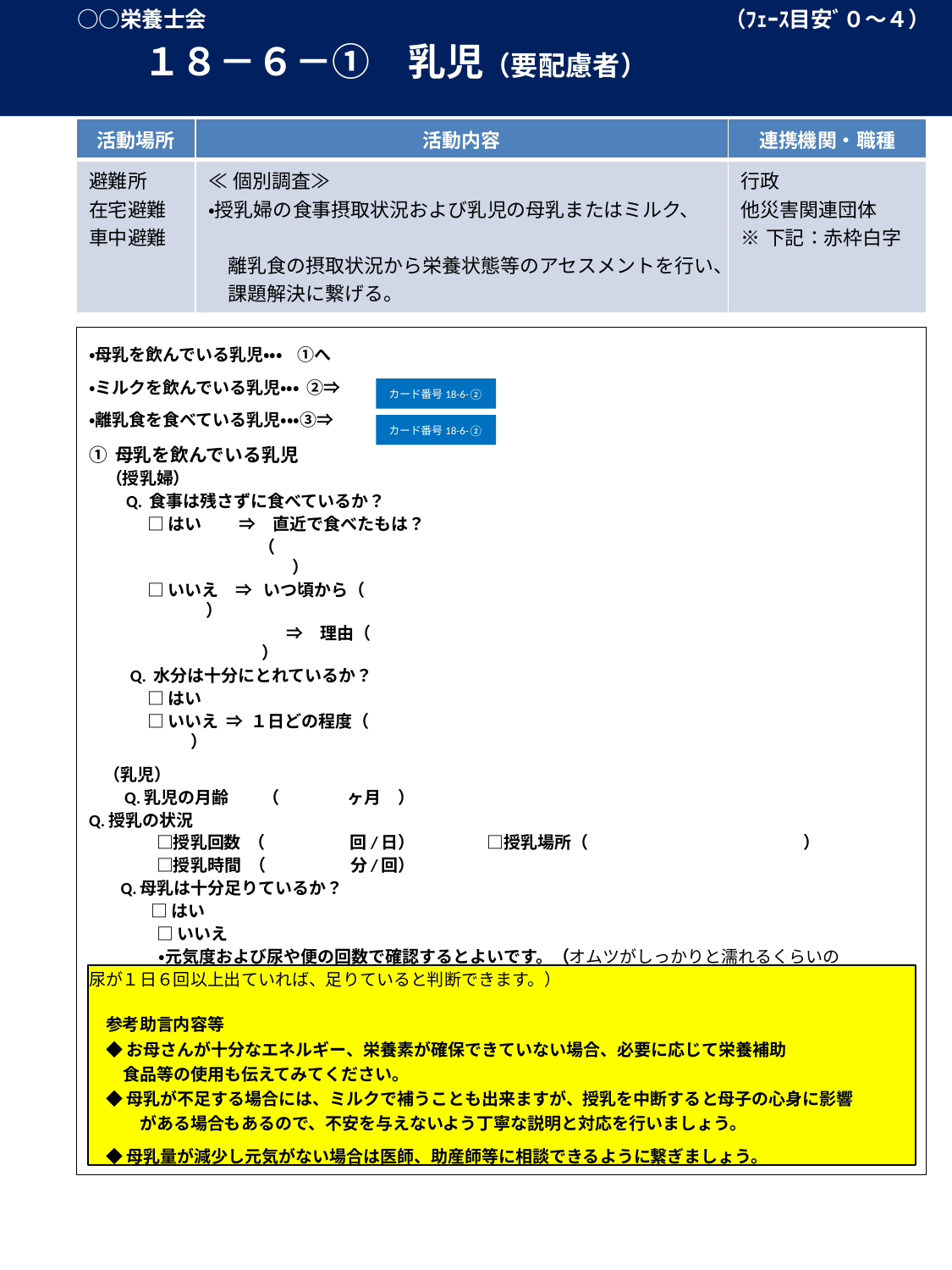

○○栄養士会　　　　　　　　　　　　　　　　　　　　　　　　（ﾌｪｰｽ目安ﾞ０～４）
　　　１８－６－①　乳児（要配慮者）
| 活動場所 | 活動内容 | 連携機関・職種 |
| --- | --- | --- |
| 避難所 在宅避難 車中避難 | ≪個別調査≫ ・授乳婦の食事摂取状況および乳児の母乳またはミルク、　 　離乳食の摂取状況から栄養状態等のアセスメントを行い、 　課題解決に繋げる。 | 行政 他災害関連団体 ※下記：赤枠白字 |
# 個別調査時・・・該当する□に☑して下さい。
・母乳を飲んでいる乳児・・・    ①へ
・ミルクを飲んでいる乳児・・・  ②⇒
・離乳食を食べている乳児・・・③⇒
① 母乳を飲んでいる乳児
　（授乳婦）
　　Q. 食事は残さずに食べているか？
　　　  □ はい　　 ⇒　直近で食べたもは？
　　　　　　　　　　（　　　　　　　　　　　　　　　　　　　　　　　　　　  　　  　　　　　　　　　　　　　　　　　　　　）
　　  　□ いいえ　⇒   いつ頃から（　　　　　　　　　　　　　　　　　　　　　　　　　　　　　　  　　　　　　  　  ）
　　　　　 　　　　　　  ⇒　理由（　　　　　　　　　　　　　　　　　　　　　　　　　　　 　　　　　　　　　　　　 　　）
　　 Q. 水分は十分にとれているか？
　　  　□ はい
　　  　□ いいえ  ⇒  １日どの程度（　　　　　　　　　　　　           　　　　　　　　　　　　　　　　　　　　　　　）
   （乳児）
　    Q.乳児の月齢　　（　　　　ヶ月　）
Q.授乳の状況
　　　　□授乳回数  （　　　　　回/日）　          　□授乳場所（　　        　　　　　    　　　）
　　　　□授乳時間  （　　　　　分/回）
　   Q.母乳は十分足りているか？
　　　   □ はい
　　　　□ いいえ
　              ・元気度および尿や便の回数で確認するとよいです。（オムツがしっかりと濡れるくらいの
尿が１日６回以上出ていれば、足りていると判断できます。）

　参考助言内容等
　◆ お母さんが十分なエネルギー、栄養素が確保できていない場合、必要に応じて栄養補助
　　食品等の使用も伝えてみてください。
　◆ 母乳が不足する場合には、ミルクで補うことも出来ますが、授乳を中断すると母子の心身に影響
　　　がある場合もあるので、不安を与えないよう丁寧な説明と対応を行いましょう。
　◆ 母乳量が減少し元気がない場合は医師、助産師等に相談できるように繋ぎましょう。
カード番号18-6-②
カード番号18-6-②